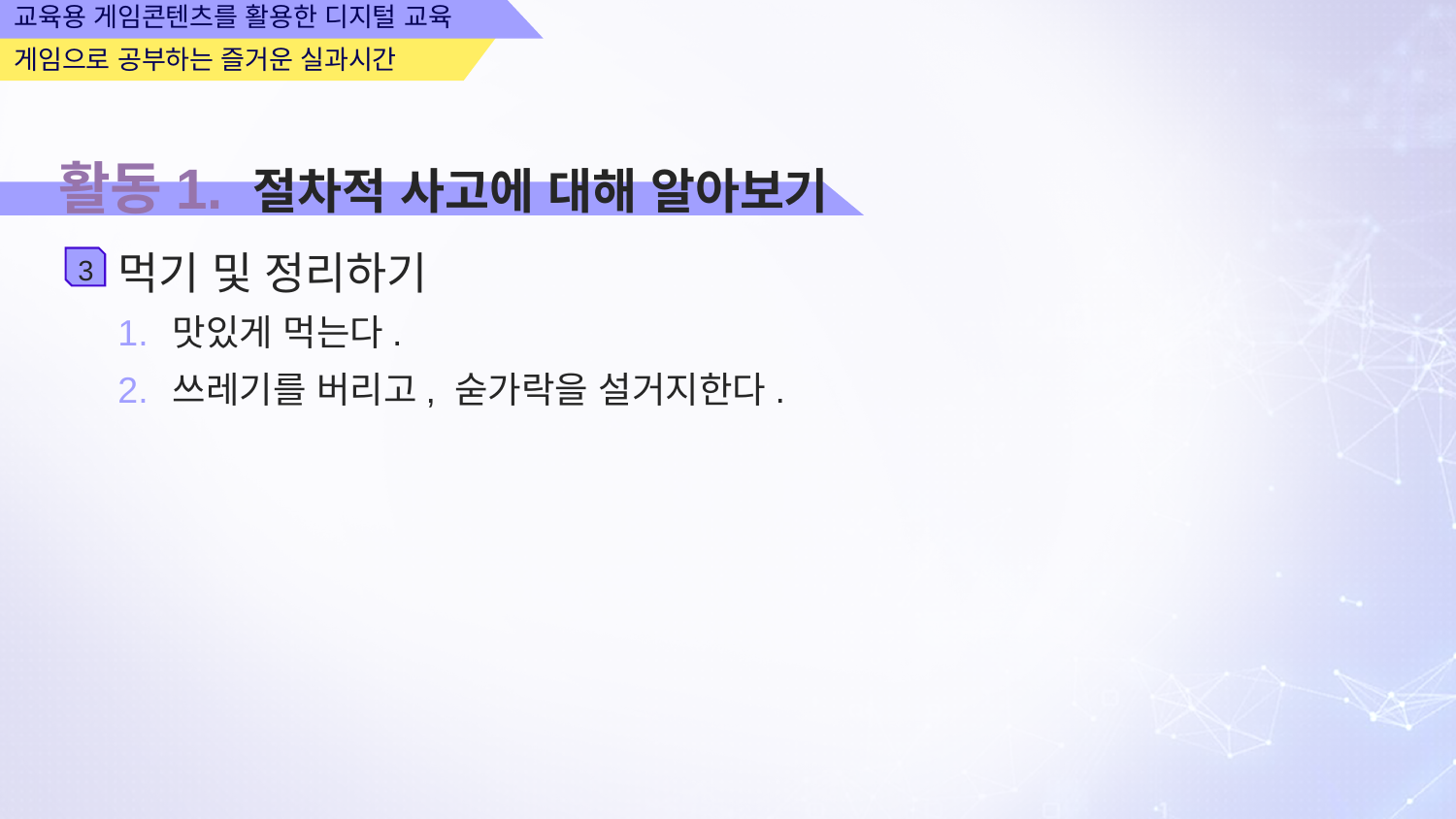

활동1. 절차적 사고에 대해 알아보기

먹기 및 정리하기
3

맛있게 먹는다.
쓰레기를 버리고, 숟가락을 설거지한다.